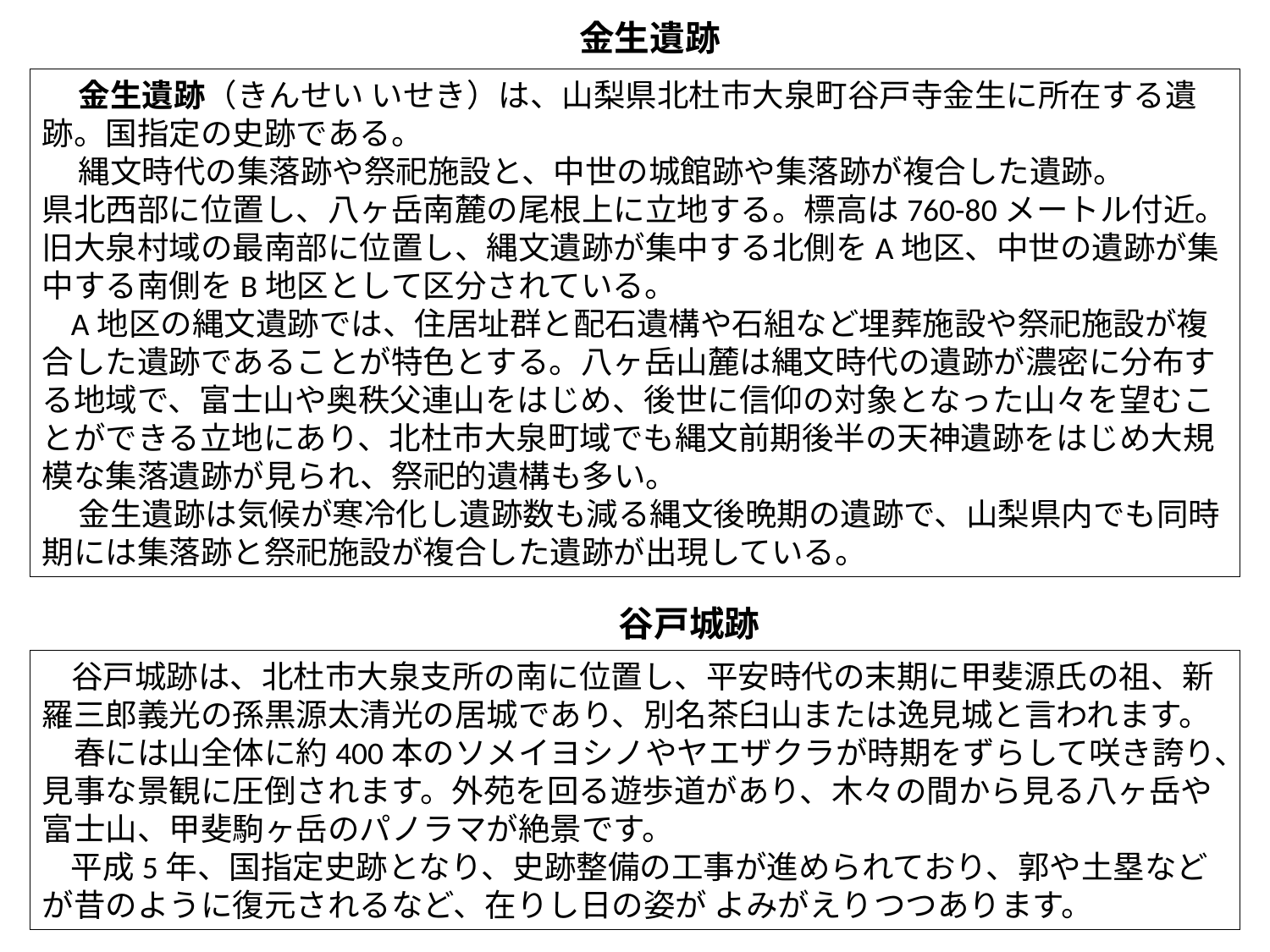

金生遺跡
    金生遺跡（きんせい いせき）は、山梨県北杜市大泉町谷戸寺金生に所在する遺跡。国指定の史跡である。
    縄文時代の集落跡や祭祀施設と、中世の城館跡や集落跡が複合した遺跡。
県北西部に位置し、八ヶ岳南麓の尾根上に立地する。標高は760-80メートル付近。旧大泉村域の最南部に位置し、縄文遺跡が集中する北側をA地区、中世の遺跡が集中する南側をB地区として区分されている。
    A地区の縄文遺跡では、住居址群と配石遺構や石組など埋葬施設や祭祀施設が複合した遺跡であることが特色とする。八ヶ岳山麓は縄文時代の遺跡が濃密に分布する地域で、富士山や奥秩父連山をはじめ、後世に信仰の対象となった山々を望むことができる立地にあり、北杜市大泉町域でも縄文前期後半の天神遺跡をはじめ大規模な集落遺跡が見られ、祭祀的遺構も多い。
    金生遺跡は気候が寒冷化し遺跡数も減る縄文後晩期の遺跡で、山梨県内でも同時期には集落跡と祭祀施設が複合した遺跡が出現している。
谷戸城跡
   谷戸城跡は、北杜市大泉支所の南に位置し、平安時代の末期に甲斐源氏の祖、新羅三郎義光の孫黒源太清光の居城であり、別名茶臼山または逸見城と言われます。
　春には山全体に約400本のソメイヨシノやヤエザクラが時期をずらして咲き誇り、見事な景観に圧倒されます。外苑を回る遊歩道があり、木々の間から見る八ヶ岳や富士山、甲斐駒ヶ岳のパノラマが絶景です。
    平成5年、国指定史跡となり、史跡整備の工事が進められており、郭や土塁などが昔のように復元されるなど、在りし日の姿が よみがえりつつあります。